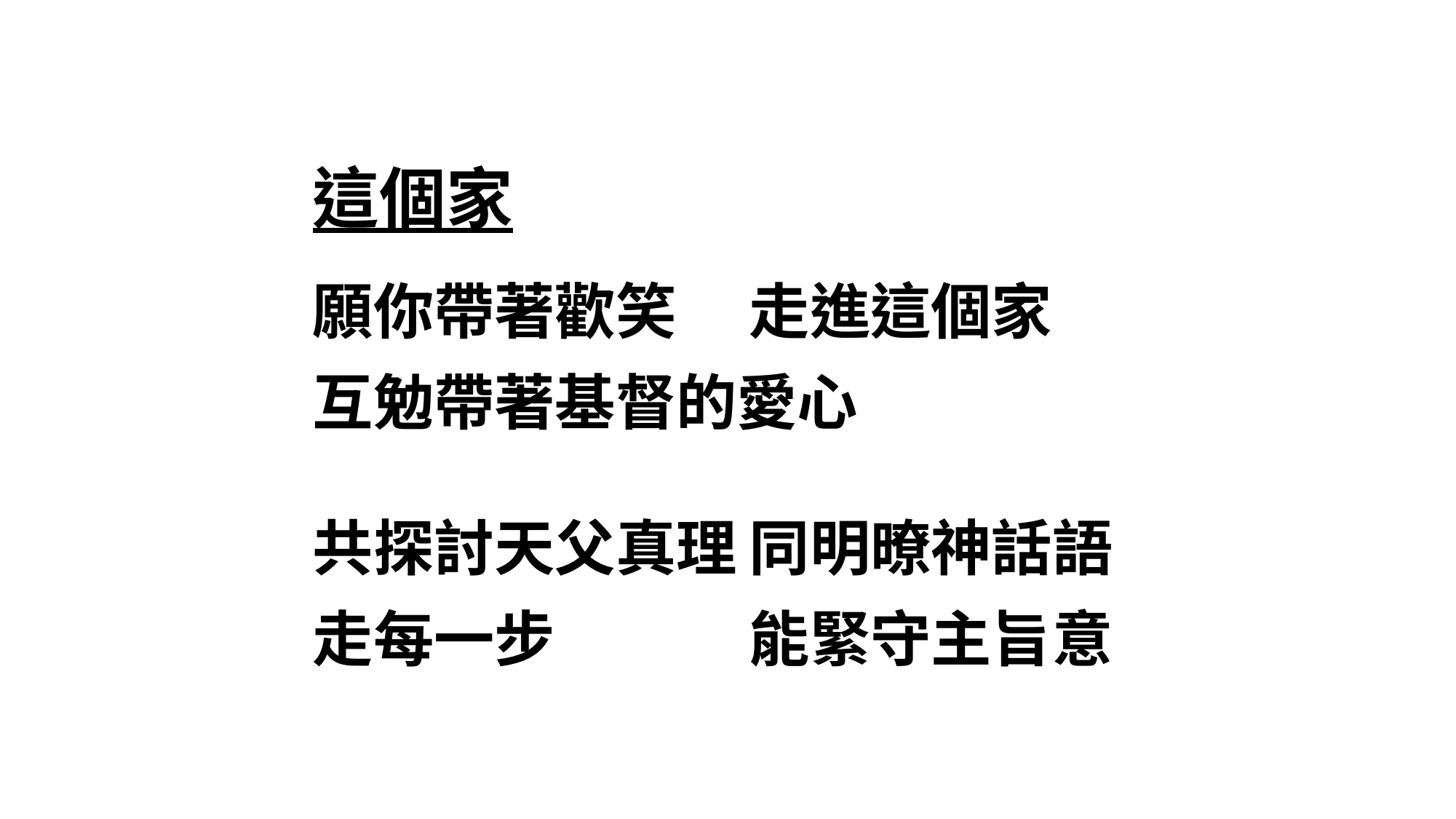

這個家

願你帶著歡笑	走進這個家
互勉帶著基督的愛心

共探討天父真理	同明暸神話語
走每一步		能緊守主旨意